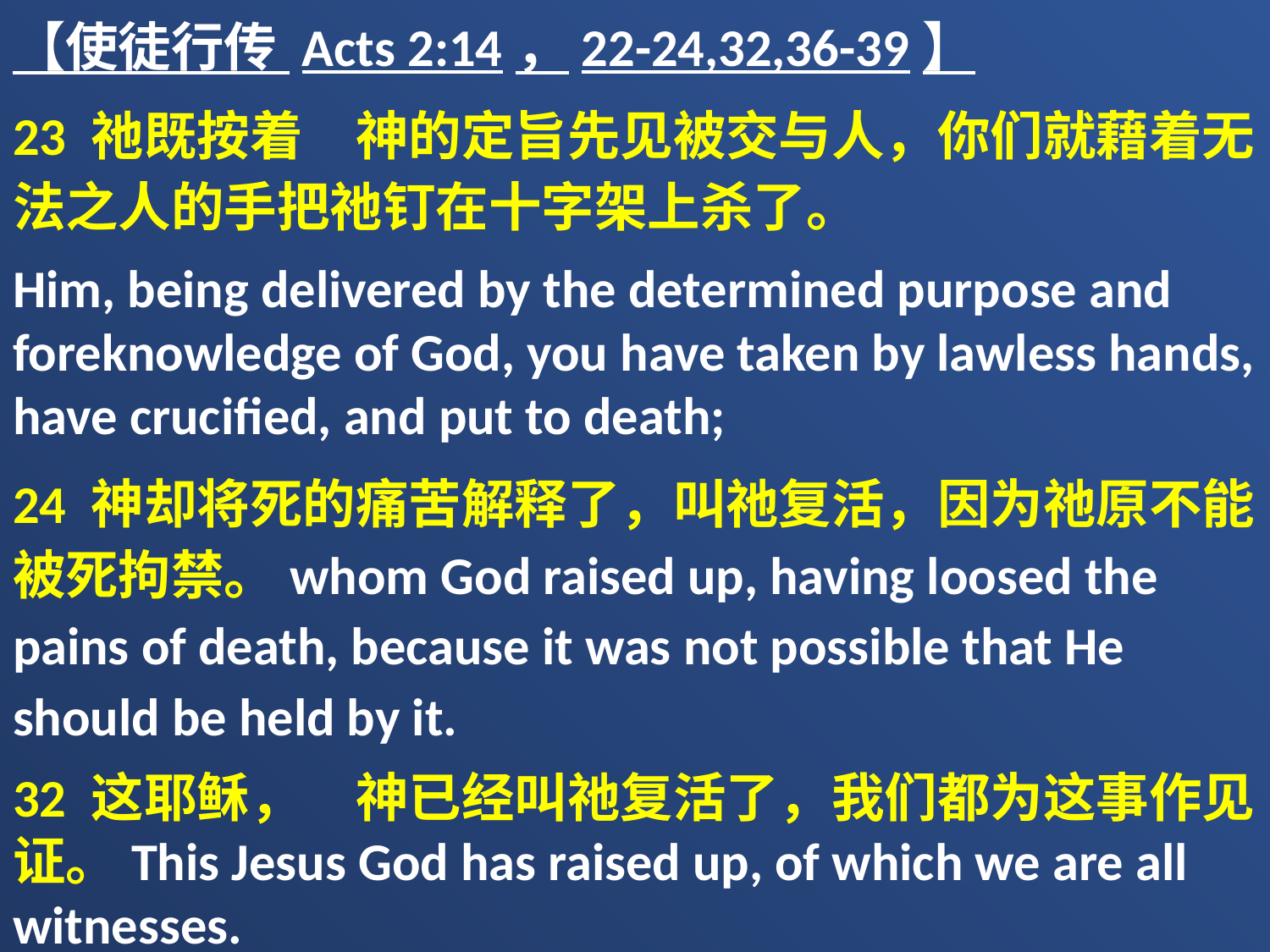

【使徒行传 Acts 2:14，22-24,32,36-39】
23 祂既按着　神的定旨先见被交与人，你们就藉着无法之人的手把祂钉在十字架上杀了。
Him, being delivered by the determined purpose and foreknowledge of God, you have taken by lawless hands, have crucified, and put to death;
24 神却将死的痛苦解释了，叫祂复活，因为祂原不能被死拘禁。whom God raised up, having loosed the pains of death, because it was not possible that He should be held by it.
32 这耶稣，　神已经叫祂复活了，我们都为这事作见证。This Jesus God has raised up, of which we are all witnesses.